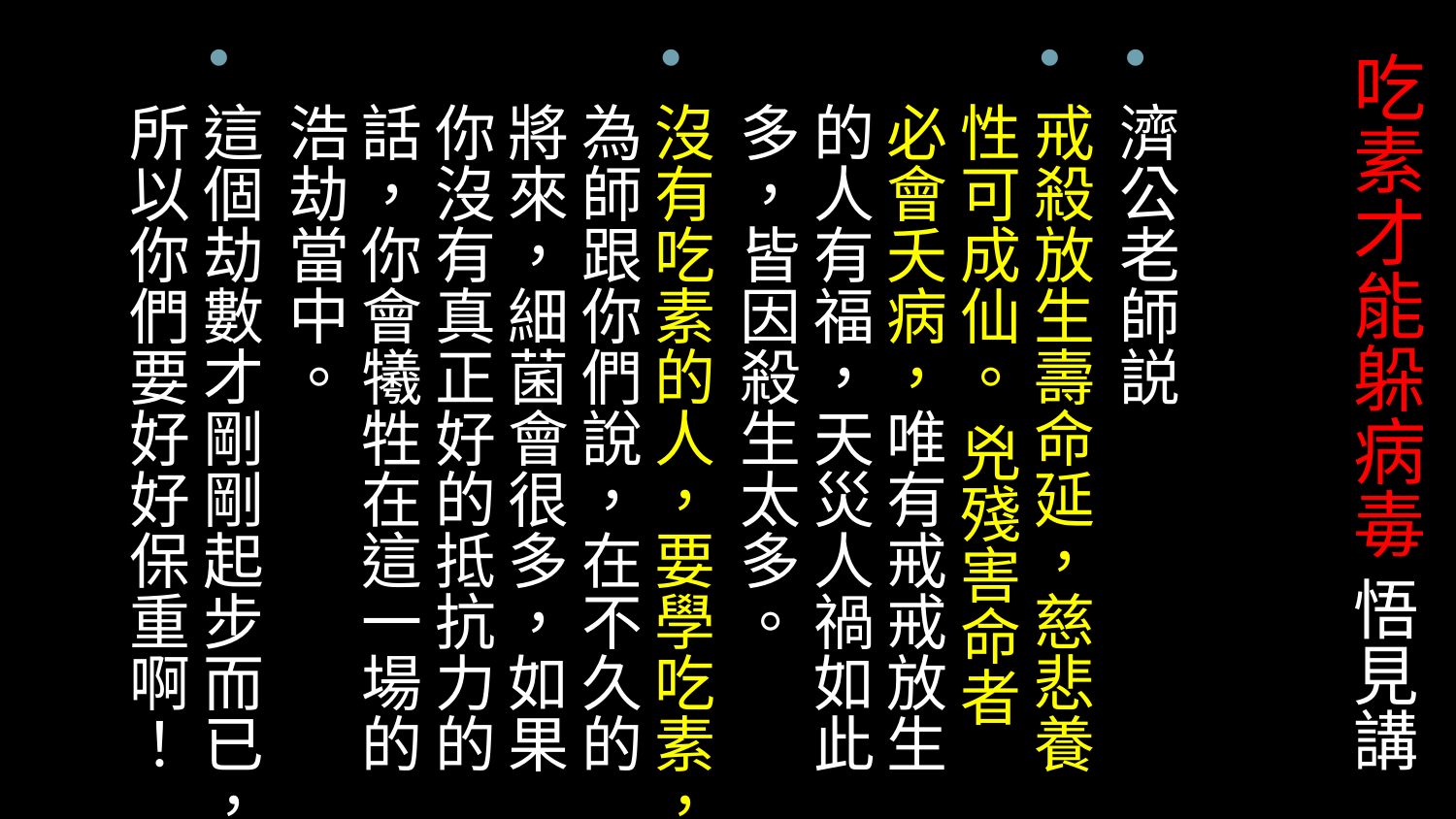

# 吃素才能躲病毒 悟見講
濟公老師説
戒殺放生壽命延，慈悲養性可成仙。 兇殘害命者必會夭病，唯有戒戒放生的人有福，天災人禍如此多，皆因殺生太多。
沒有吃素的人，要學吃素，為師跟你們說，在不久的將來，細菌會很多，如果你沒有真正好的抵抗力的話，你會犧牲在這一場的浩劫當中。
這個劫數才剛剛起步而已，所以你們要好好保重啊！